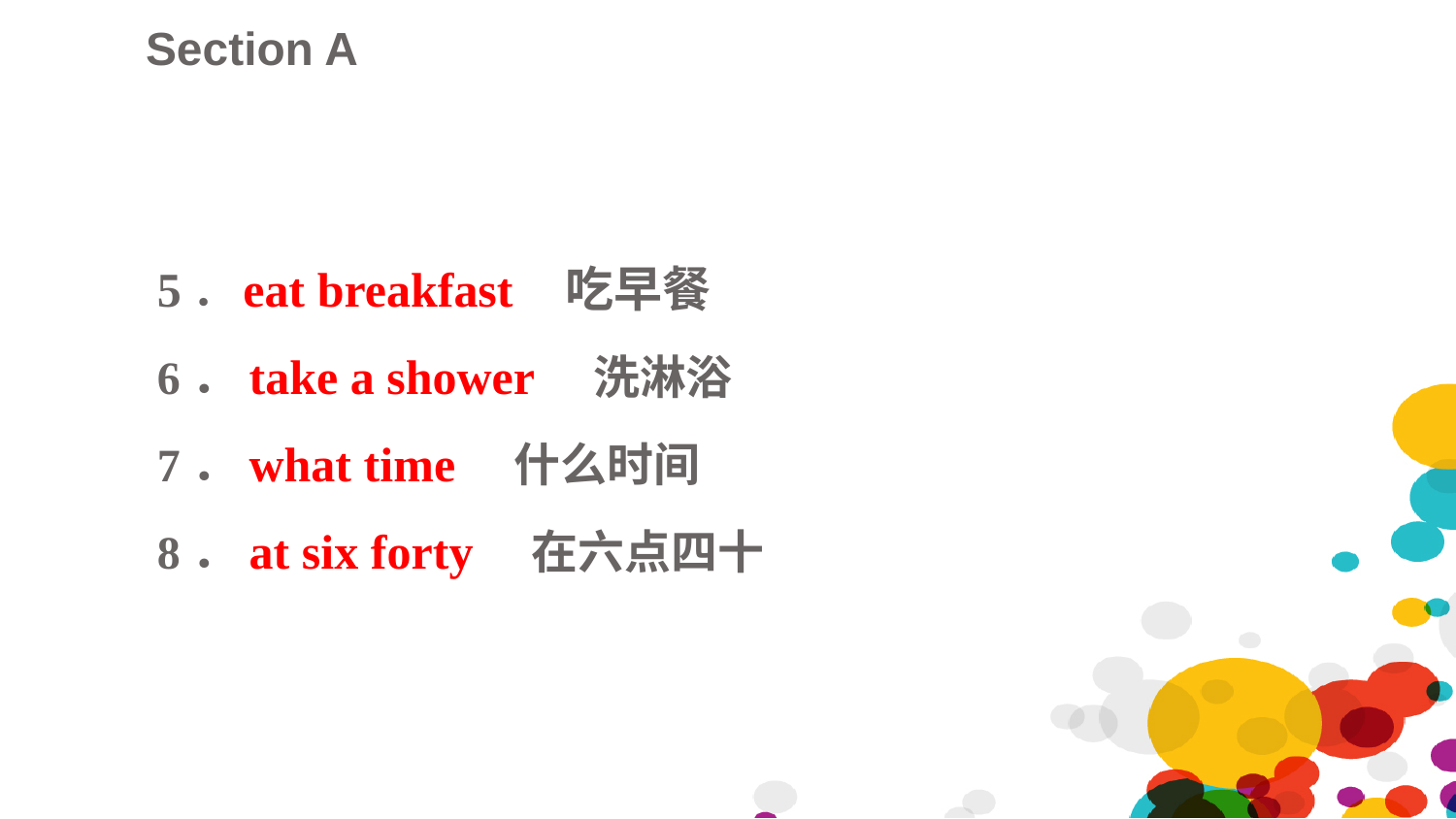

Section A
5．eat breakfast　吃早餐
6．take a shower　洗淋浴
7．what time　什么时间
8．at six forty　在六点四十